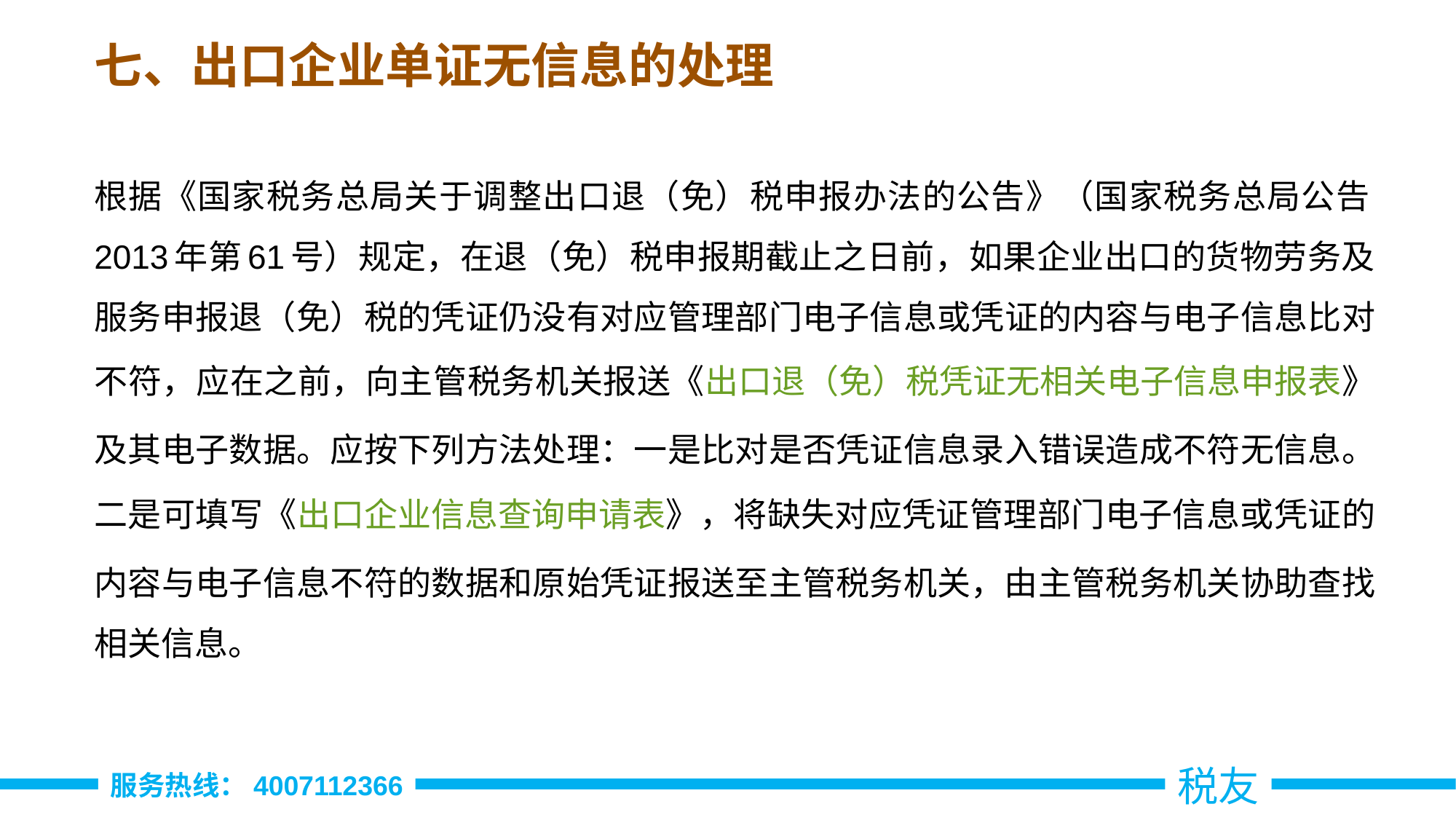

# 七、出口企业单证无信息的处理
根据《国家税务总局关于调整出口退（免）税申报办法的公告》（国家税务总局公告2013年第61号）规定，在退（免）税申报期截止之日前，如果企业出口的货物劳务及服务申报退（免）税的凭证仍没有对应管理部门电子信息或凭证的内容与电子信息比对不符，应在之前，向主管税务机关报送《出口退（免）税凭证无相关电子信息申报表》及其电子数据。应按下列方法处理：一是比对是否凭证信息录入错误造成不符无信息。二是可填写《出口企业信息查询申请表》，将缺失对应凭证管理部门电子信息或凭证的内容与电子信息不符的数据和原始凭证报送至主管税务机关，由主管税务机关协助查找相关信息。